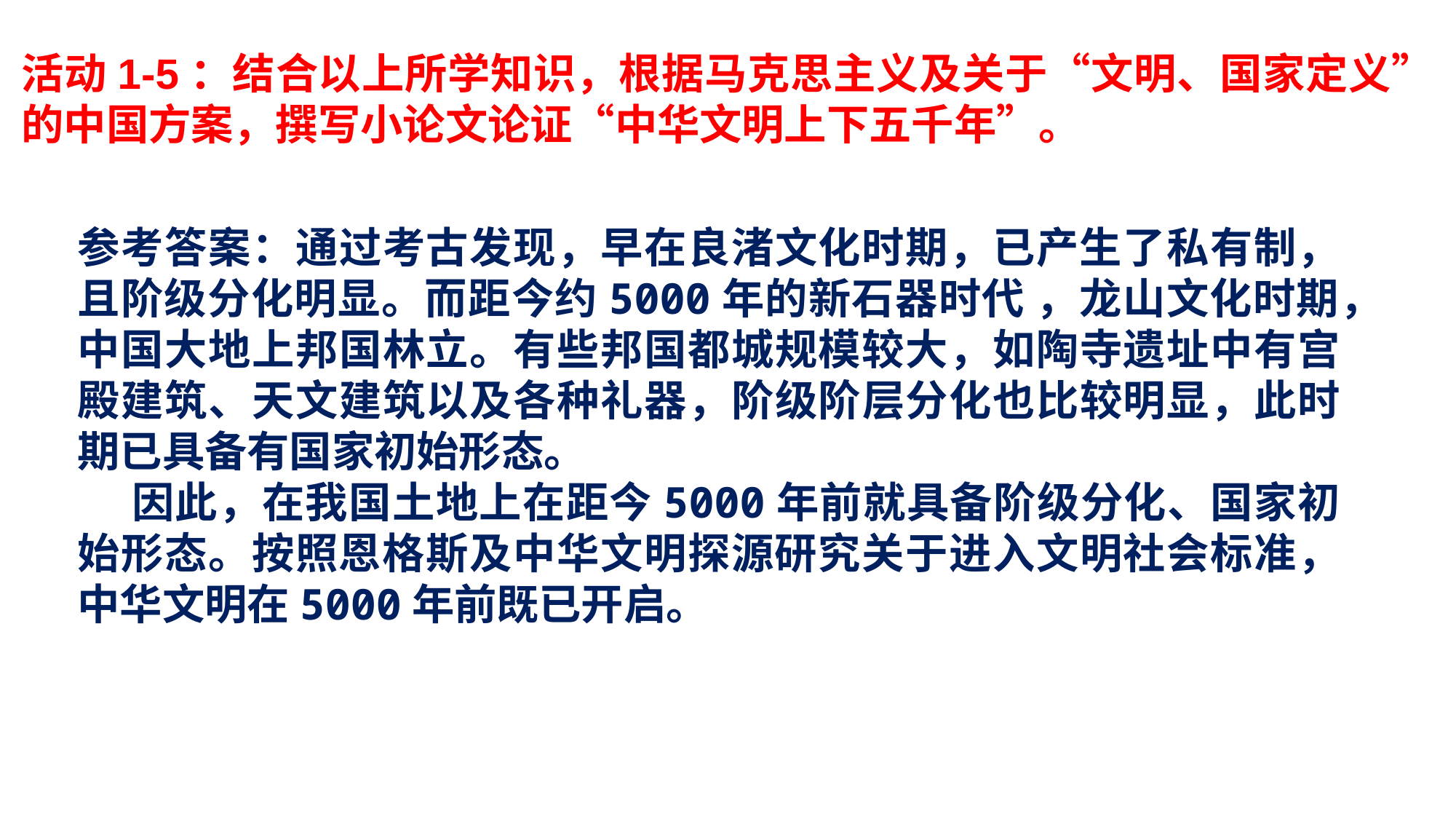

活动1-5：结合以上所学知识，根据马克思主义及关于“文明、国家定义”的中国方案，撰写小论文论证“中华文明上下五千年”。
参考答案：通过考古发现，早在良渚文化时期，已产生了私有制，且阶级分化明显。而距今约5000年的新石器时代 ，龙山文化时期，中国大地上邦国林立。有些邦国都城规模较大，如陶寺遗址中有宫殿建筑、天文建筑以及各种礼器，阶级阶层分化也比较明显，此时期已具备有国家初始形态。
    因此，在我国土地上在距今5000年前就具备阶级分化、国家初始形态。按照恩格斯及中华文明探源研究关于进入文明社会标准，中华文明在5000年前既已开启。